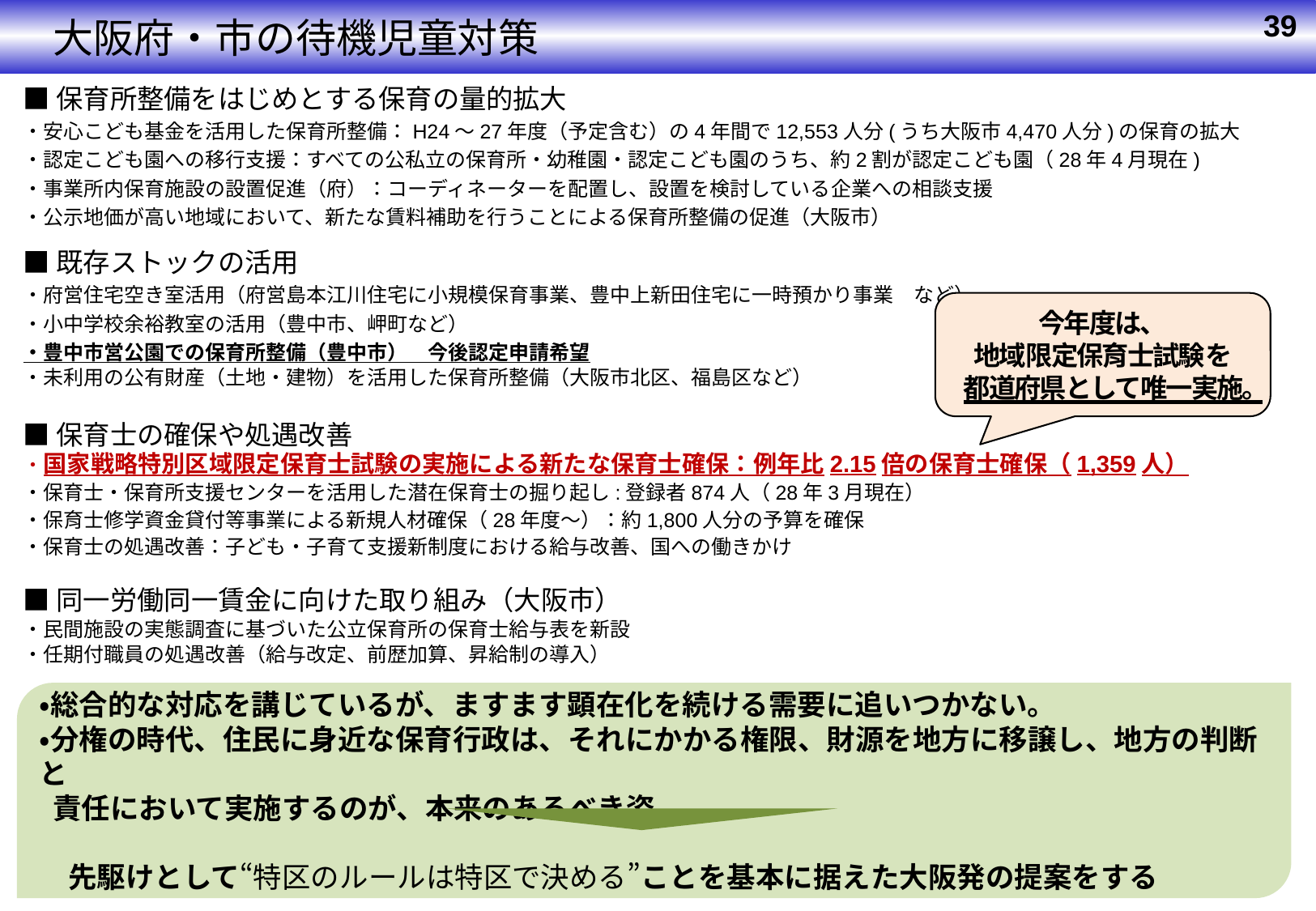

大阪府・市の待機児童対策
39
■保育所整備をはじめとする保育の量的拡大
・安心こども基金を活用した保育所整備：H24～27年度（予定含む）の4年間で12,553人分(うち大阪市4,470人分)の保育の拡大
・認定こども園への移行支援：すべての公私立の保育所・幼稚園・認定こども園のうち、約2割が認定こども園（28年4月現在)
・事業所内保育施設の設置促進（府）：コーディネーターを配置し、設置を検討している企業への相談支援
・公示地価が高い地域において、新たな賃料補助を行うことによる保育所整備の促進（大阪市）

■既存ストックの活用
・府営住宅空き室活用（府営島本江川住宅に小規模保育事業、豊中上新田住宅に一時預かり事業　など）
・小中学校余裕教室の活用（豊中市、岬町など）
・豊中市営公園での保育所整備（豊中市）　今後認定申請希望
・未利用の公有財産（土地・建物）を活用した保育所整備（大阪市北区、福島区など）

■保育士の確保や処遇改善
・国家戦略特別区域限定保育士試験の実施による新たな保育士確保：例年比2.15倍の保育士確保（1,359人）
・保育士・保育所支援センターを活用した潜在保育士の掘り起し:登録者874人（28年3月現在）
・保育士修学資金貸付等事業による新規人材確保（28年度～）：約1,800人分の予算を確保
・保育士の処遇改善：子ども・子育て支援新制度における給与改善、国への働きかけ

■同一労働同一賃金に向けた取り組み（大阪市）
・民間施設の実態調査に基づいた公立保育所の保育士給与表を新設
・任期付職員の処遇改善（給与改定、前歴加算、昇給制の導入）
今年度は、
地域限定保育士試験を
都道府県として唯一実施。
・総合的な対応を講じているが、ますます顕在化を続ける需要に追いつかない。
・分権の時代、住民に身近な保育行政は、それにかかる権限、財源を地方に移譲し、地方の判断と
 責任において実施するのが、本来のあるべき姿。

　先駆けとして“特区のルールは特区で決める”ことを基本に据えた大阪発の提案をする